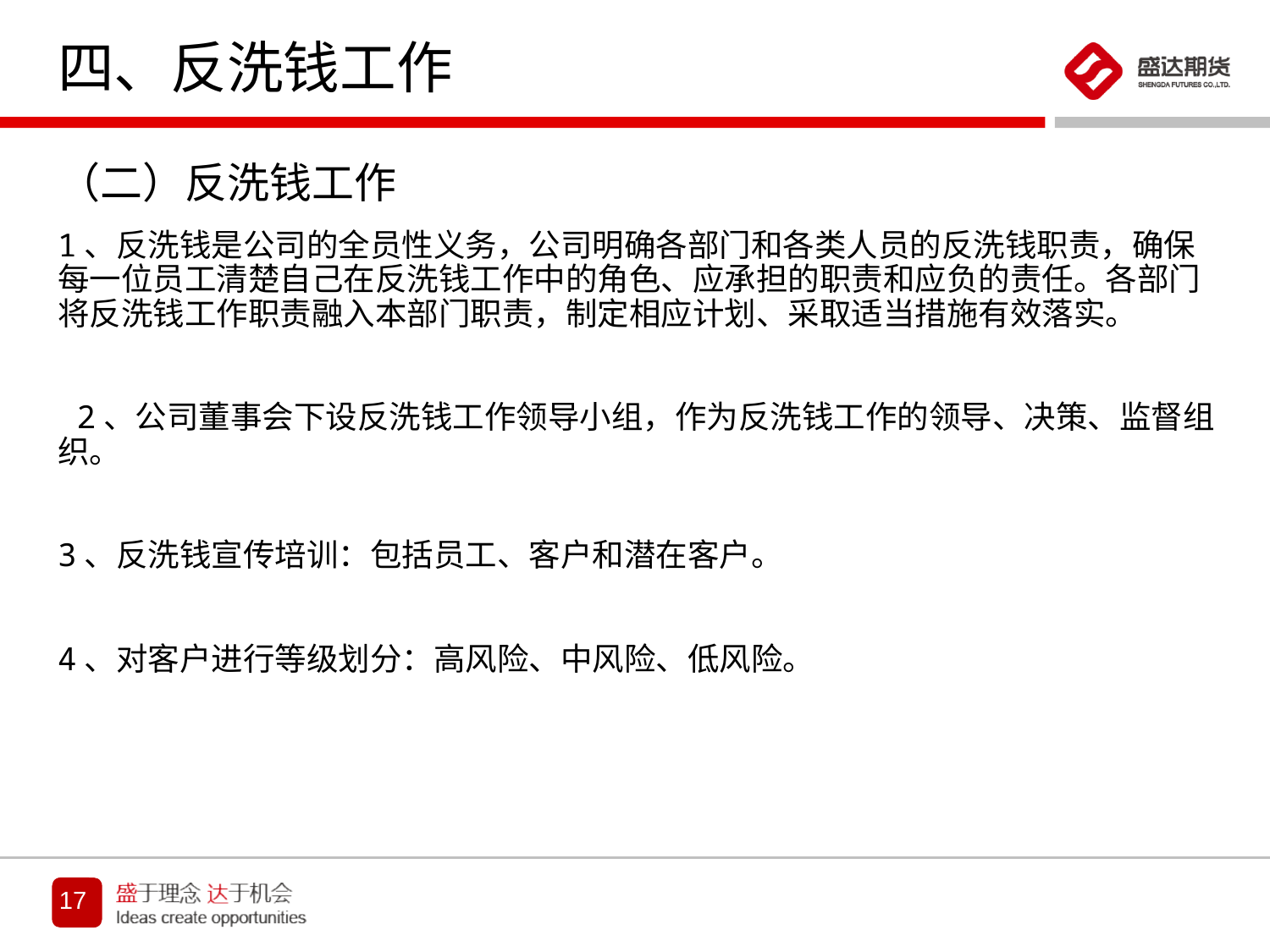

# 四、反洗钱工作
（二）反洗钱工作
1、反洗钱是公司的全员性义务，公司明确各部门和各类人员的反洗钱职责，确保每一位员工清楚自己在反洗钱工作中的角色、应承担的职责和应负的责任。各部门将反洗钱工作职责融入本部门职责，制定相应计划、采取适当措施有效落实。

 2、公司董事会下设反洗钱工作领导小组，作为反洗钱工作的领导、决策、监督组织。

3、反洗钱宣传培训：包括员工、客户和潜在客户。

4、对客户进行等级划分：高风险、中风险、低风险。